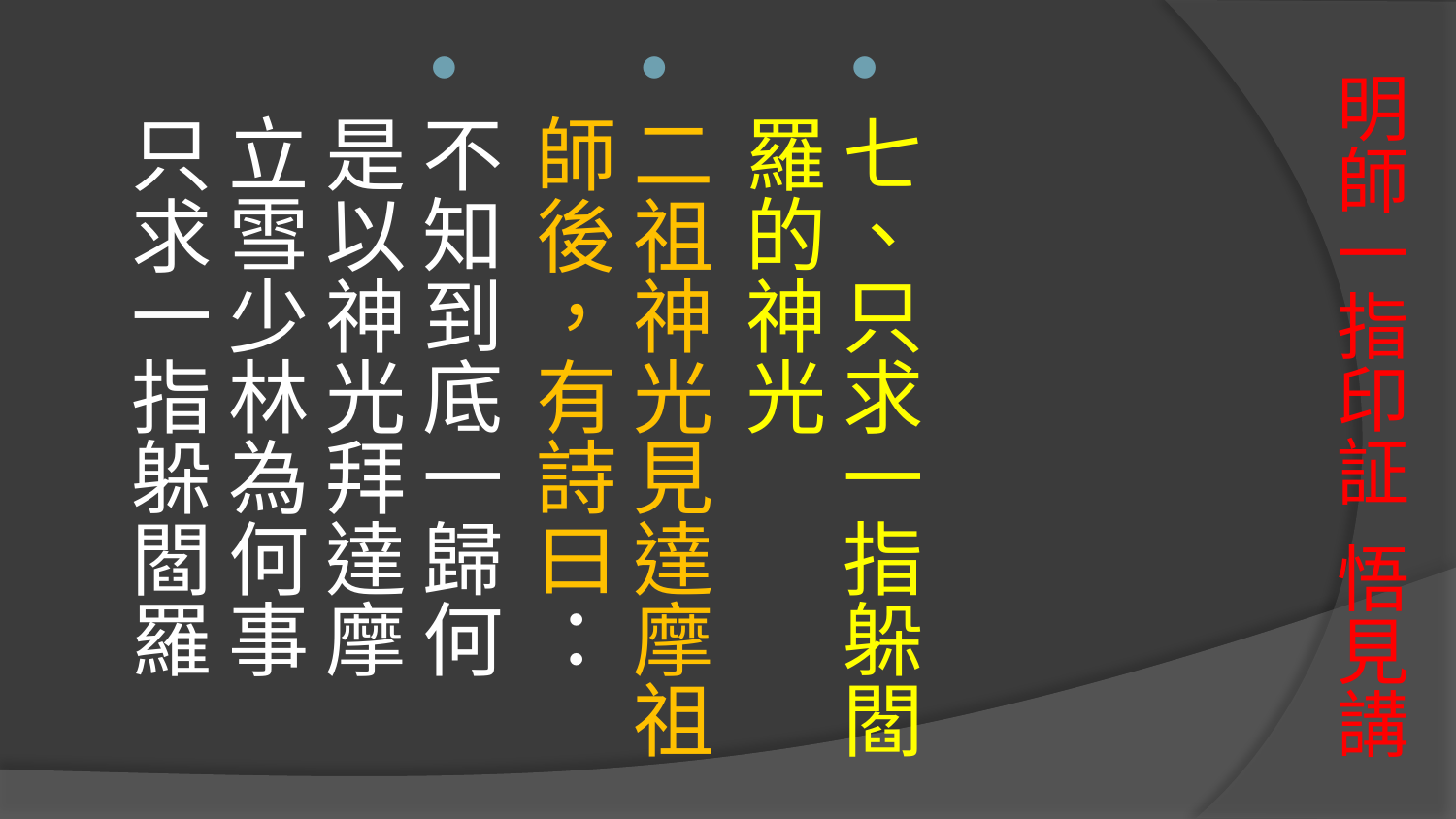

七、只求一指躲閻羅的神光
二祖神光見達摩祖師後，有詩曰：
不知到底一歸何 
是以神光拜達摩
立雪少林為何事 
只求一指躲閻羅

# 明師一指印証  悟見講